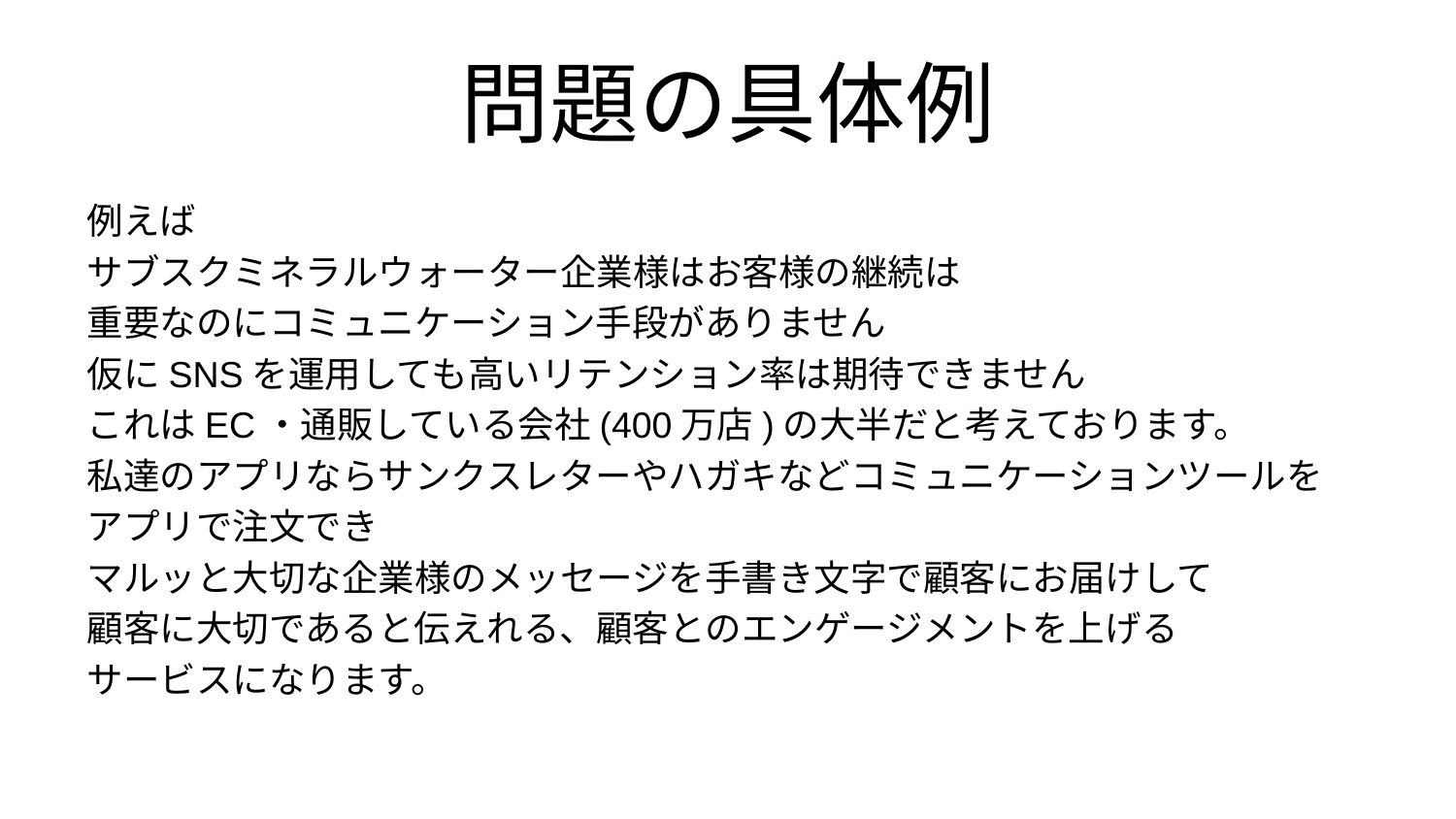

# 問題の具体例
例えば
サブスクミネラルウォーター企業様はお客様の継続は
重要なのにコミュニケーション手段がありません
仮にSNSを運用しても高いリテンション率は期待できません
これはEC・通販している会社(400万店)の大半だと考えております。
私達のアプリならサンクスレターやハガキなどコミュニケーションツールを
アプリで注文でき
マルッと大切な企業様のメッセージを手書き文字で顧客にお届けして
顧客に大切であると伝えれる、顧客とのエンゲージメントを上げる
サービスになります。